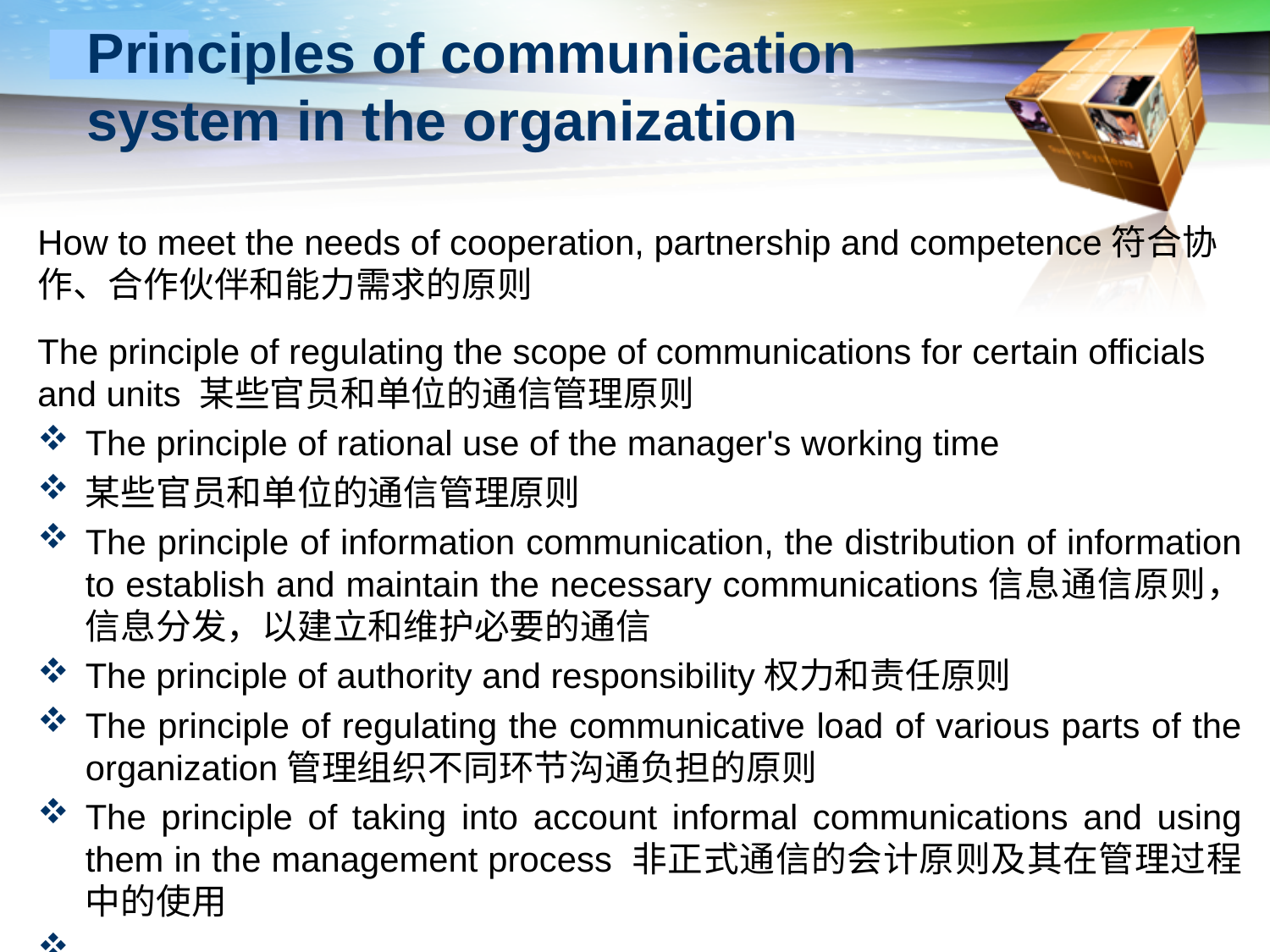

# Principles of communication system in the organization

How to meet the needs of cooperation, partnership and competence符合协作、合作伙伴和能力需求的原则
The principle of regulating the scope of communications for certain officials and units 某些官员和单位的通信管理原则
The principle of rational use of the manager's working time
某些官员和单位的通信管理原则
The principle of information communication, the distribution of information to establish and maintain the necessary communications信息通信原则，信息分发，以建立和维护必要的通信
The principle of authority and responsibility权力和责任原则
The principle of regulating the communicative load of various parts of the organization管理组织不同环节沟通负担的原则
The principle of taking into account informal communications and using them in the management process 非正式通信的会计原则及其在管理过程中的使用